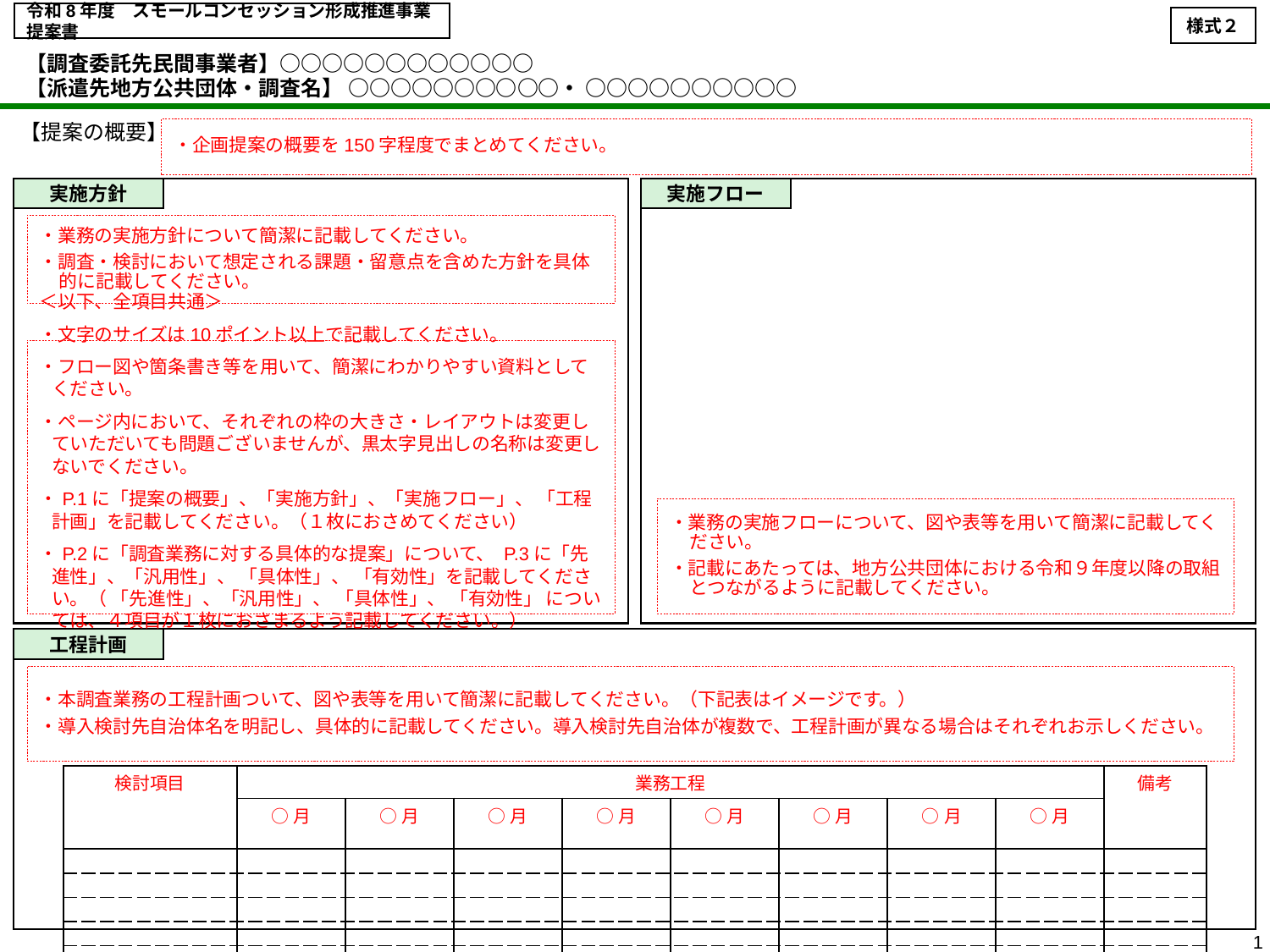

令和8年度　スモールコンセッション形成推進事業 提案書
様式２
【調査委託先民間事業者】○○○○○○○○○○○○
【派遣先地方公共団体・調査名】 ○○○○○○○○○○・ ○○○○○○○○○○
【提案の概要】
・企画提案の概要を150字程度でまとめてください。

実施方針

実施フロー
・業務の実施方針について簡潔に記載してください。
・調査・検討において想定される課題・留意点を含めた方針を具体的に記載してください。
＜以下、全項目共通＞
・文字のサイズは10ポイント以上で記載してください。
・フロー図や箇条書き等を用いて、簡潔にわかりやすい資料としてください。
・ページ内において、それぞれの枠の大きさ・レイアウトは変更していただいても問題ございませんが、黒太字見出しの名称は変更しないでください。
・P.1に「提案の概要」、「実施方針」、「実施フロー」、 「工程計画」を記載してください。（１枚におさめてください）
・P.2に「調査業務に対する具体的な提案」について、 P.3に「先進性」、「汎用性」、 「具体性」、 「有効性」を記載してください。（ 「先進性」、「汎用性」、 「具体性」、 「有効性」 については、４項目が１枚におさまるよう記載してください。）

・業務の実施フローについて、図や表等を用いて簡潔に記載してください。
・記載にあたっては、地方公共団体における令和９年度以降の取組とつながるように記載してください。

工程計画
・本調査業務の工程計画ついて、図や表等を用いて簡潔に記載してください。（下記表はイメージです。）
・導入検討先自治体名を明記し、具体的に記載してください。導入検討先自治体が複数で、工程計画が異なる場合はそれぞれお示しください。
| 検討項目 | 業務工程 |  |  |  |  |  |  |  | 備考 |
| --- | --- | --- | --- | --- | --- | --- | --- | --- | --- |
|  | ○月 | ○月 | ○月 | ○月 | ○月 | ○月 | ○月 | ○月 |  |
|  |  |  |  |  |  |  |  |  |  |
|  |  |  |  |  |  |  |  |  |  |
|  |  |  |  |  |  |  |  |  |  |
|  |  |  |  |  |  |  |  |  |  |
|  |  |  |  |  |  |  |  |  |  |
1